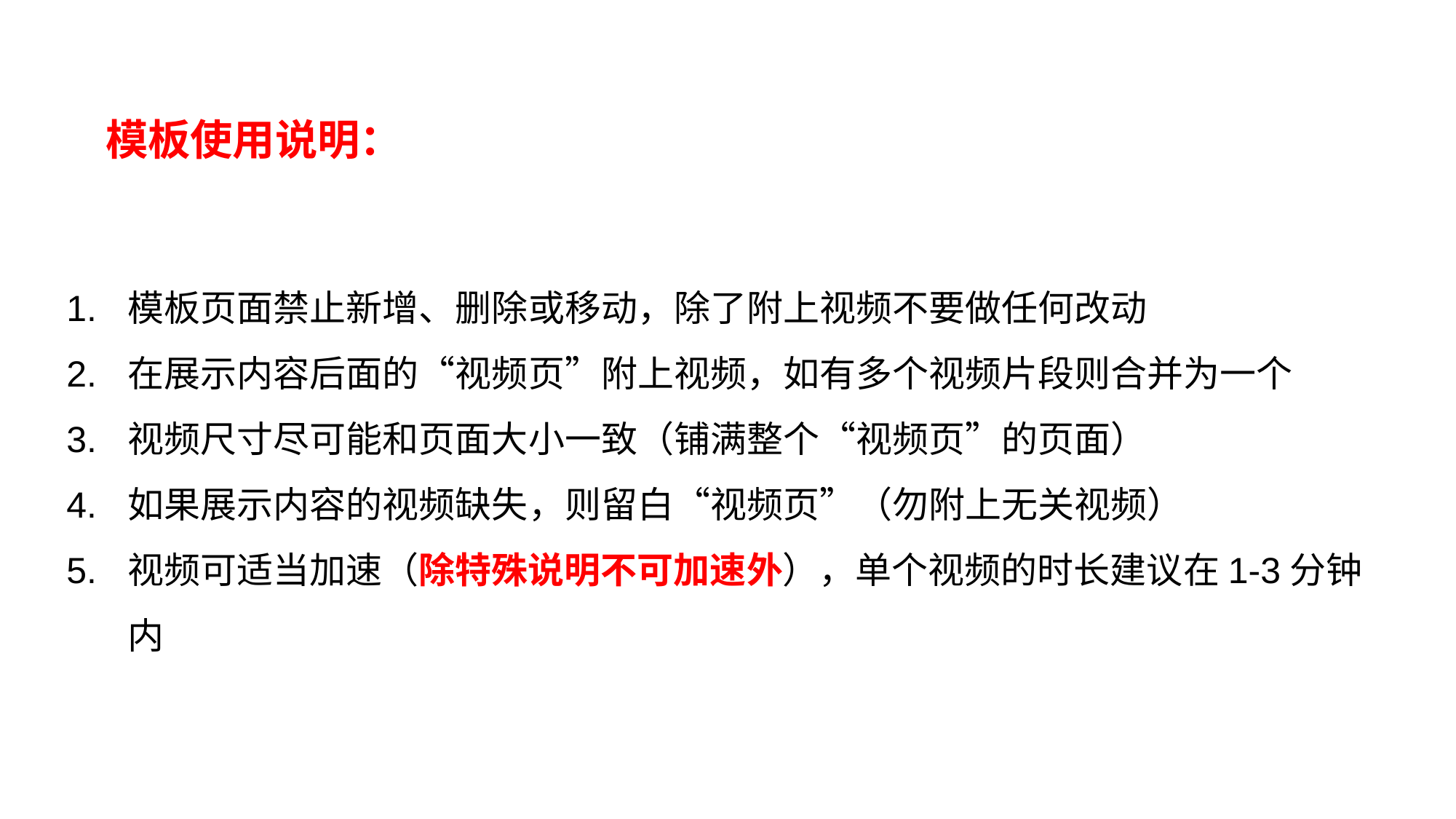

模板使用说明：
模板页面禁止新增、删除或移动，除了附上视频不要做任何改动
在展示内容后面的“视频页”附上视频，如有多个视频片段则合并为一个
视频尺寸尽可能和页面大小一致（铺满整个“视频页”的页面）
如果展示内容的视频缺失，则留白“视频页”（勿附上无关视频）
视频可适当加速（除特殊说明不可加速外），单个视频的时长建议在1-3分钟内